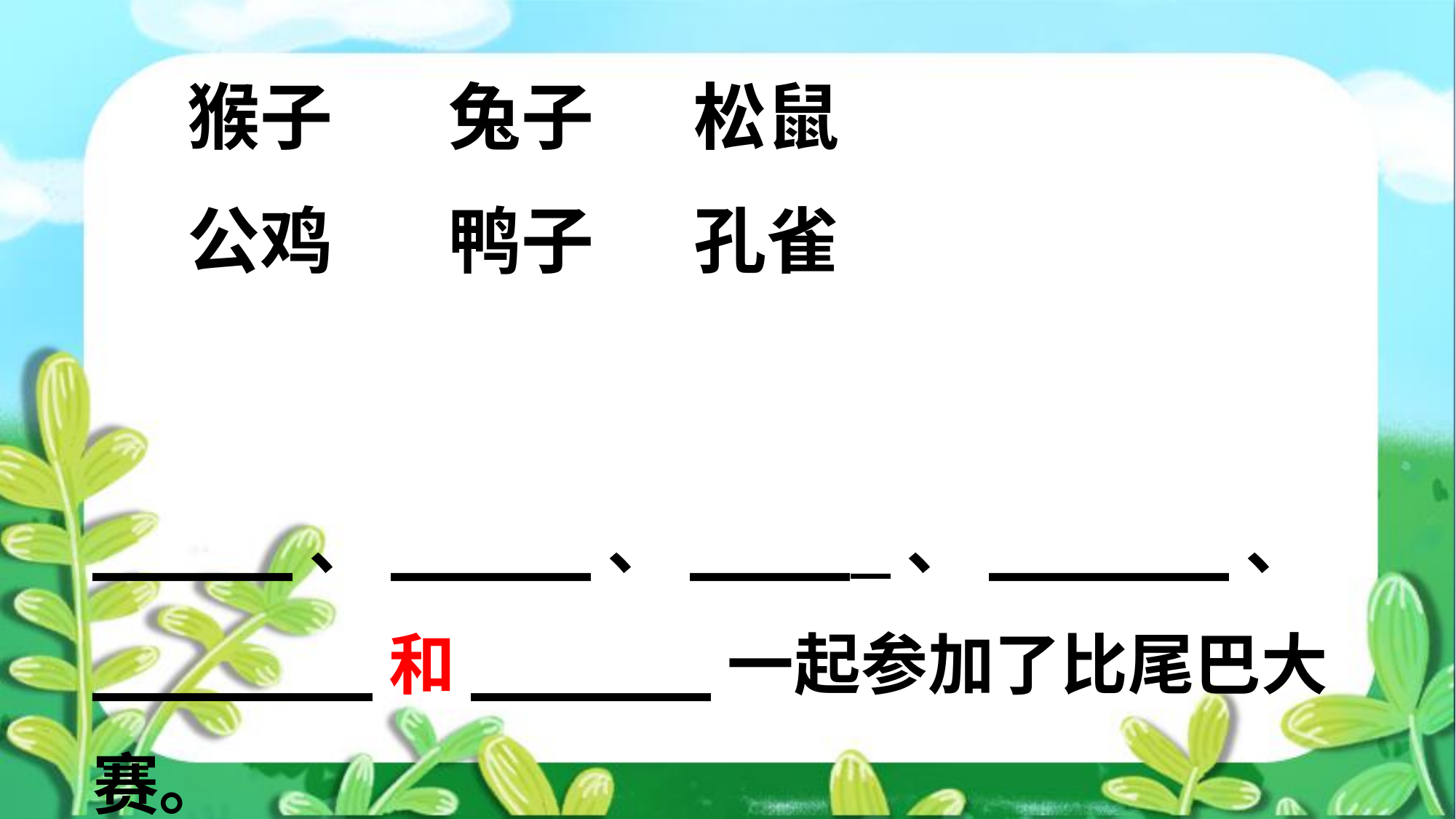

猴子       兔子      松鼠
公鸡       鸭子      孔雀
     _____、_____、____ 、______、_______和______一起参加了比尾巴大赛。